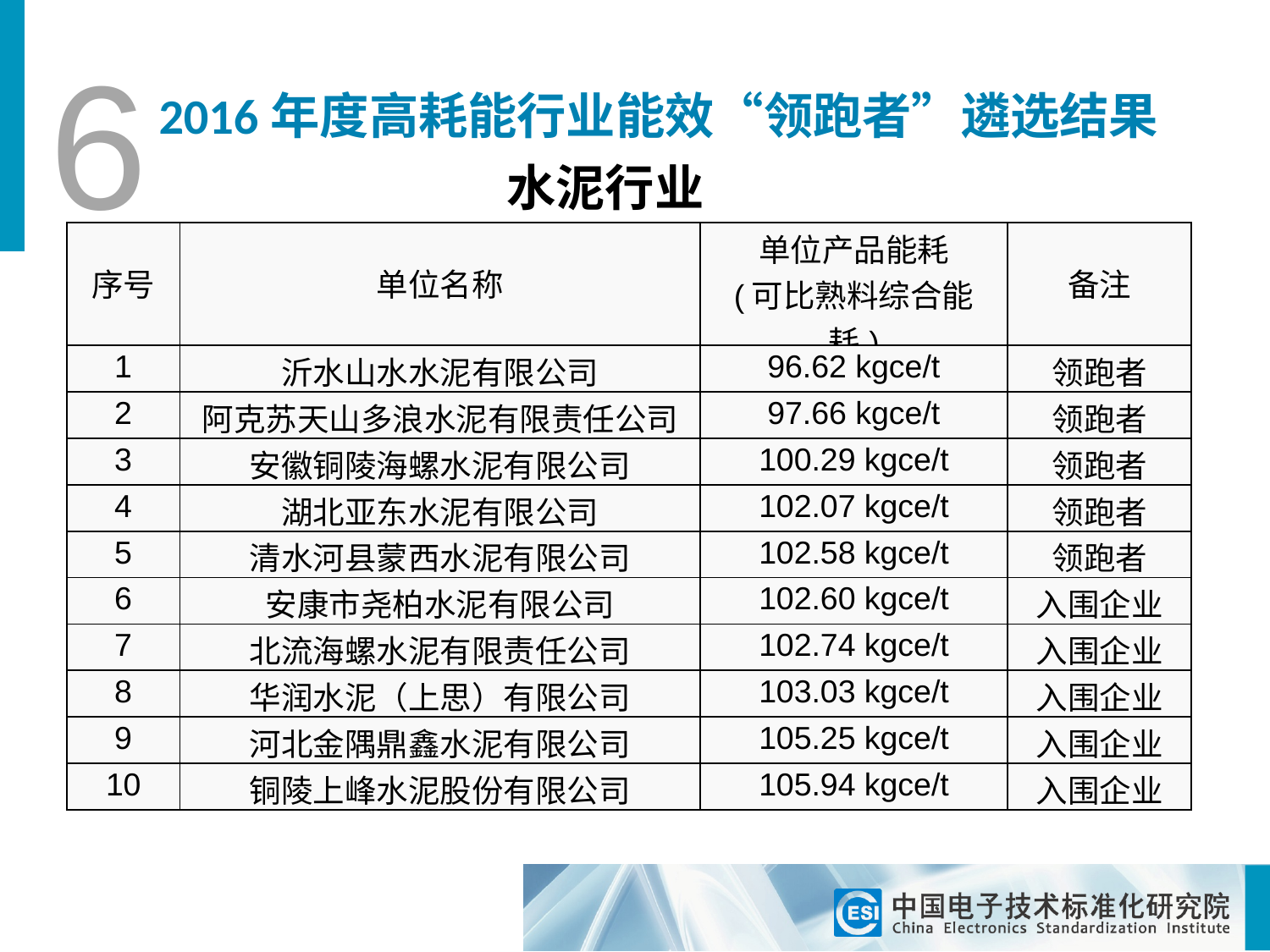

6
2016年度高耗能行业能效“领跑者”遴选结果
水泥行业
| 序号 | 单位名称 | 单位产品能耗 (可比熟料综合能耗) | 备注 |
| --- | --- | --- | --- |
| 1 | 沂水山水水泥有限公司 | 96.62 kgce/t | 领跑者 |
| 2 | 阿克苏天山多浪水泥有限责任公司 | 97.66 kgce/t | 领跑者 |
| 3 | 安徽铜陵海螺水泥有限公司 | 100.29 kgce/t | 领跑者 |
| 4 | 湖北亚东水泥有限公司 | 102.07 kgce/t | 领跑者 |
| 5 | 清水河县蒙西水泥有限公司 | 102.58 kgce/t | 领跑者 |
| 6 | 安康市尧柏水泥有限公司 | 102.60 kgce/t | 入围企业 |
| 7 | 北流海螺水泥有限责任公司 | 102.74 kgce/t | 入围企业 |
| 8 | 华润水泥（上思）有限公司 | 103.03 kgce/t | 入围企业 |
| 9 | 河北金隅鼎鑫水泥有限公司 | 105.25 kgce/t | 入围企业 |
| 10 | 铜陵上峰水泥股份有限公司 | 105.94 kgce/t | 入围企业 |